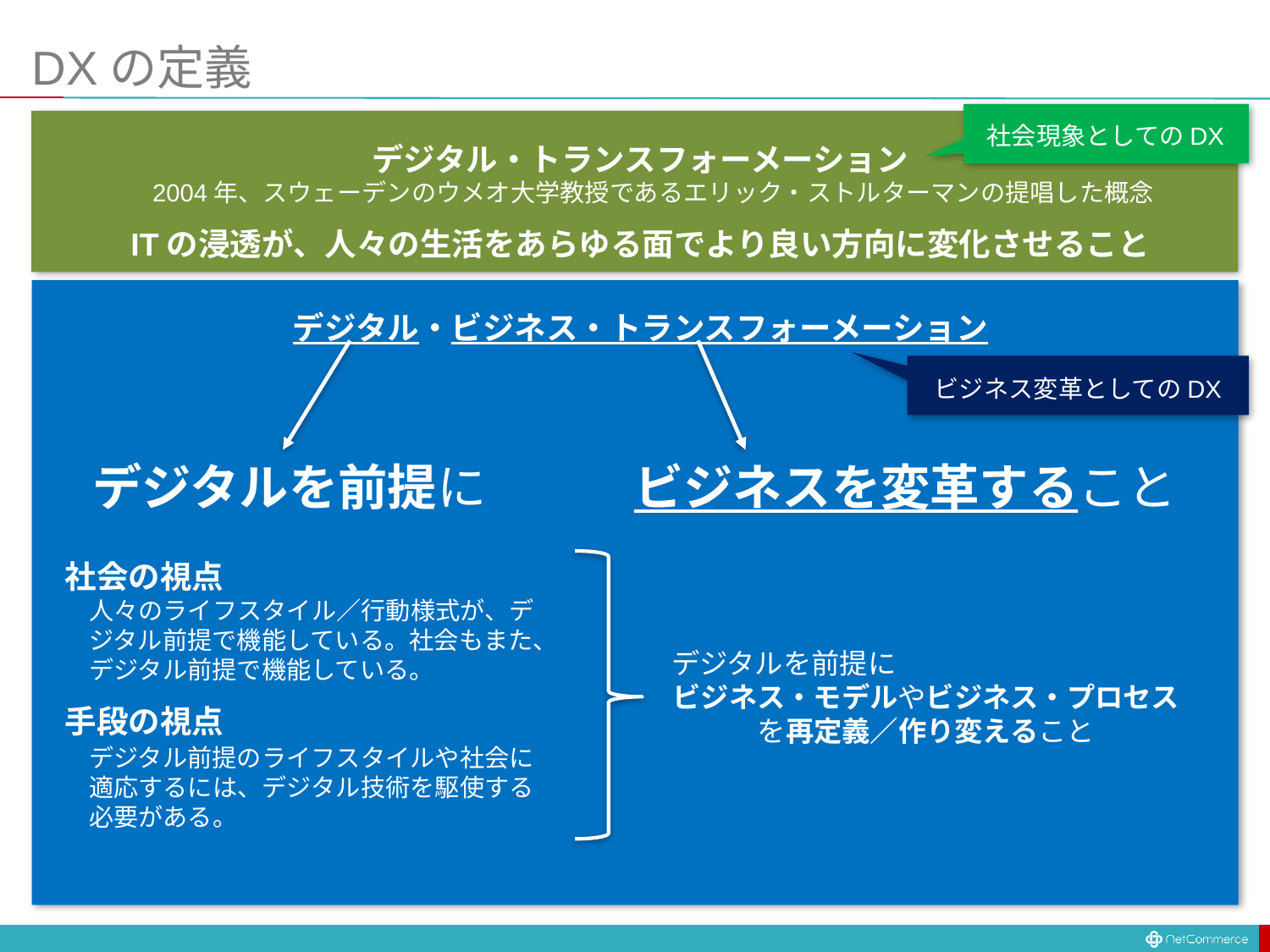

# DXの定義

社会現象としてのDX

デジタル・トランスフォーメーション
2004年、スウェーデンのウメオ大学教授であるエリック・ストルターマンの提唱した概念

ITの浸透が、人々の生活をあらゆる面でより良い方向に変化させること

デジタル・ビジネス・トランスフォーメーション
デジタルを前提に　　　ビジネスを変革すること

ビジネス変革としてのDX
社会の視点

デジタルを前提に
ビジネス・モデルやビジネス・プロセス
を再定義／作り変えること
人々のライフスタイル／行動様式が、デジタル前提で機能している。社会もまた、デジタル前提で機能している。
手段の視点
デジタル前提のライフスタイルや社会に適応するには、デジタル技術を駆使する必要がある。